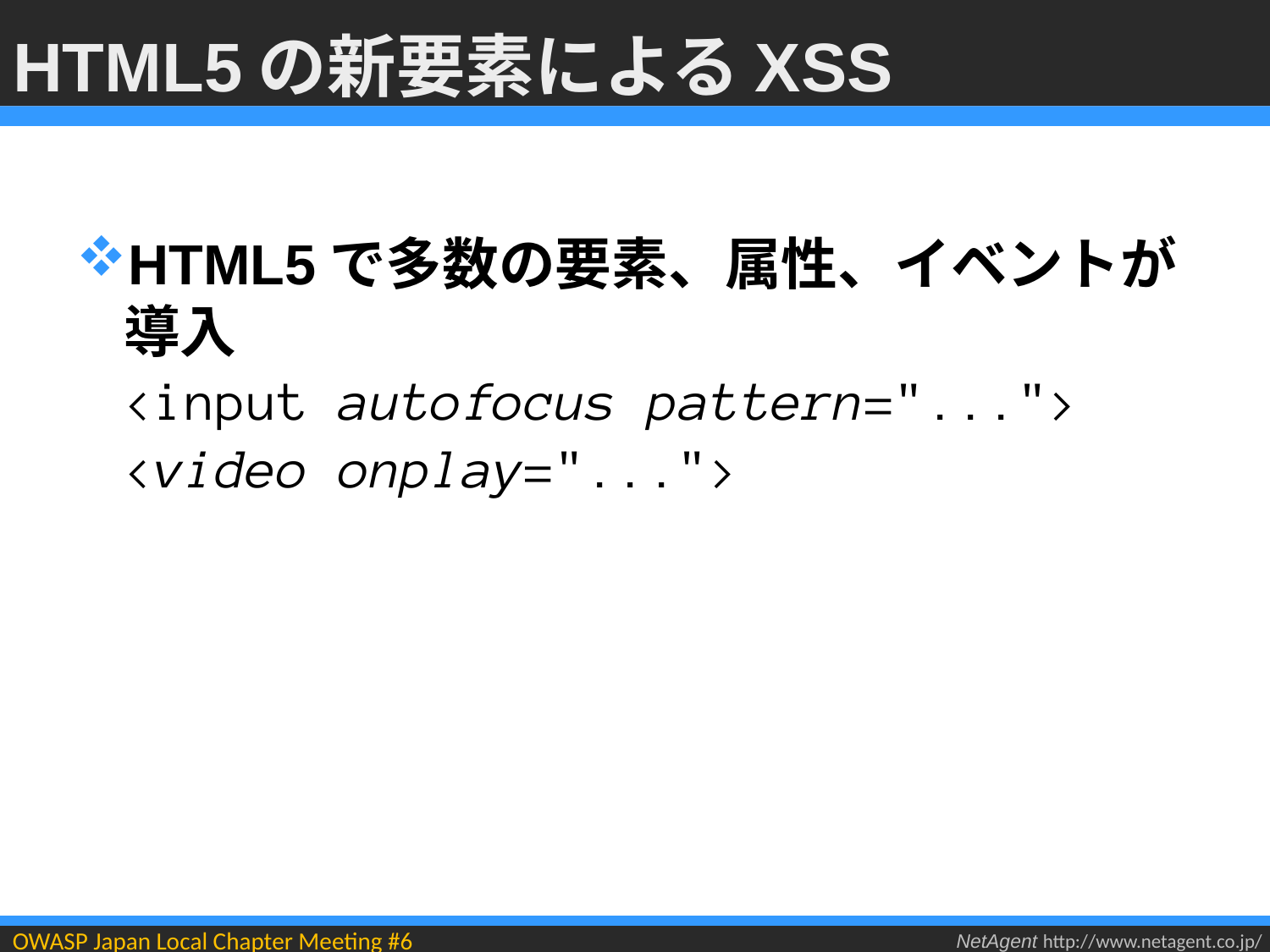

# HTML5の新要素によるXSS
HTML5で多数の要素、属性、イベントが導入
<input autofocus pattern="...">
<video onplay="...">